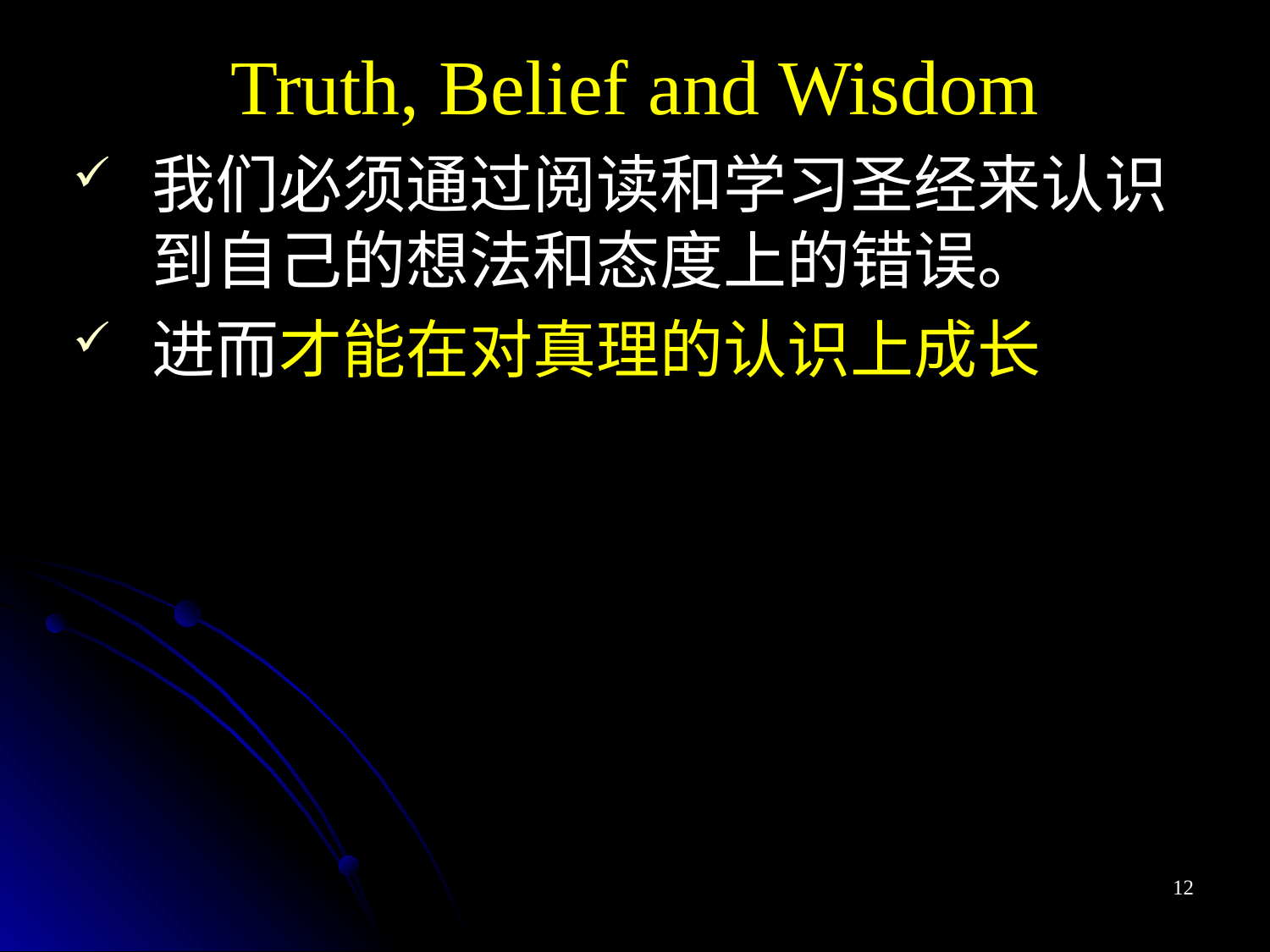

Truth, Belief and Wisdom
我们必须通过阅读和学习圣经来认识到自己的想法和态度上的错误。
进而才能在对真理的认识上成长
12